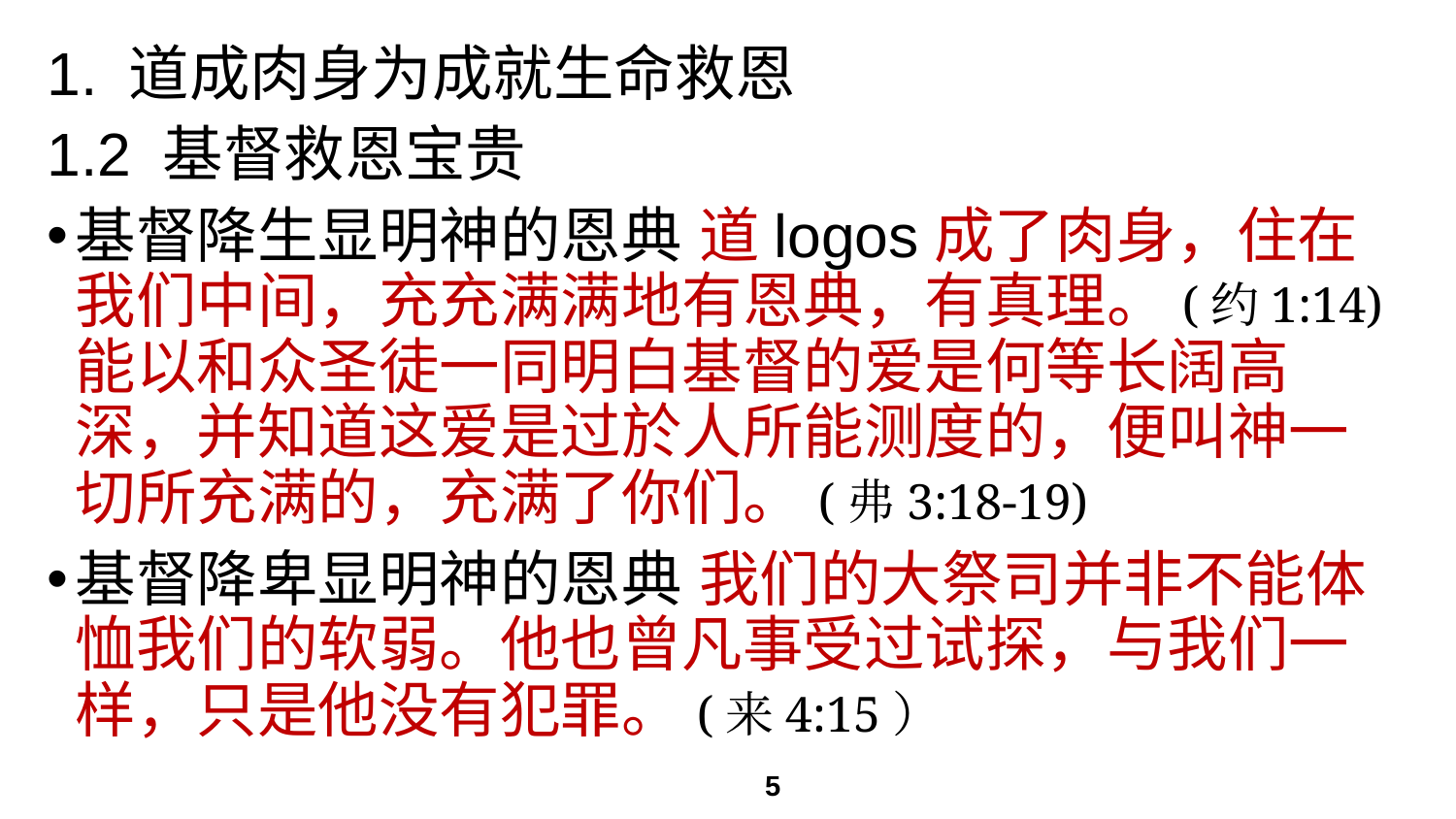

# 1. 道成肉身为成就生命救恩
1.2 基督救恩宝贵
基督降生显明神的恩典 道logos成了肉身，住在我们中间，充充满满地有恩典，有真理。(约1:14)
能以和众圣徒一同明白基督的爱是何等长阔高深，并知道这爱是过於人所能测度的，便叫神一切所充满的，充满了你们。(弗3:18-19)
基督降卑显明神的恩典 我们的大祭司并非不能体恤我们的软弱。他也曾凡事受过试探，与我们一样，只是他没有犯罪。(来4:15）
5